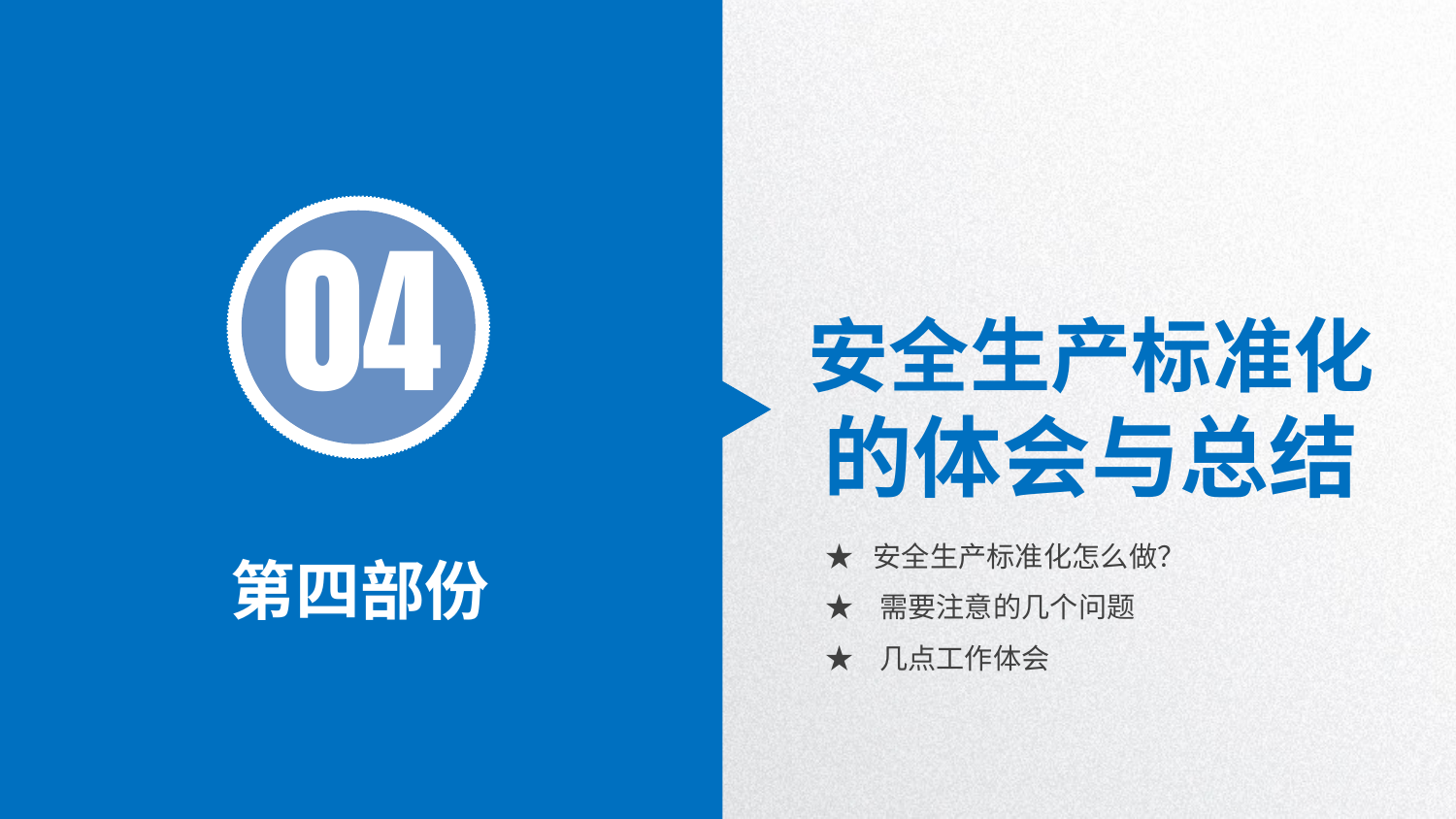

04
安全生产标准化的体会与总结
★  安全生产标准化怎么做？
★   需要注意的几个问题
★   几点工作体会
第四部份